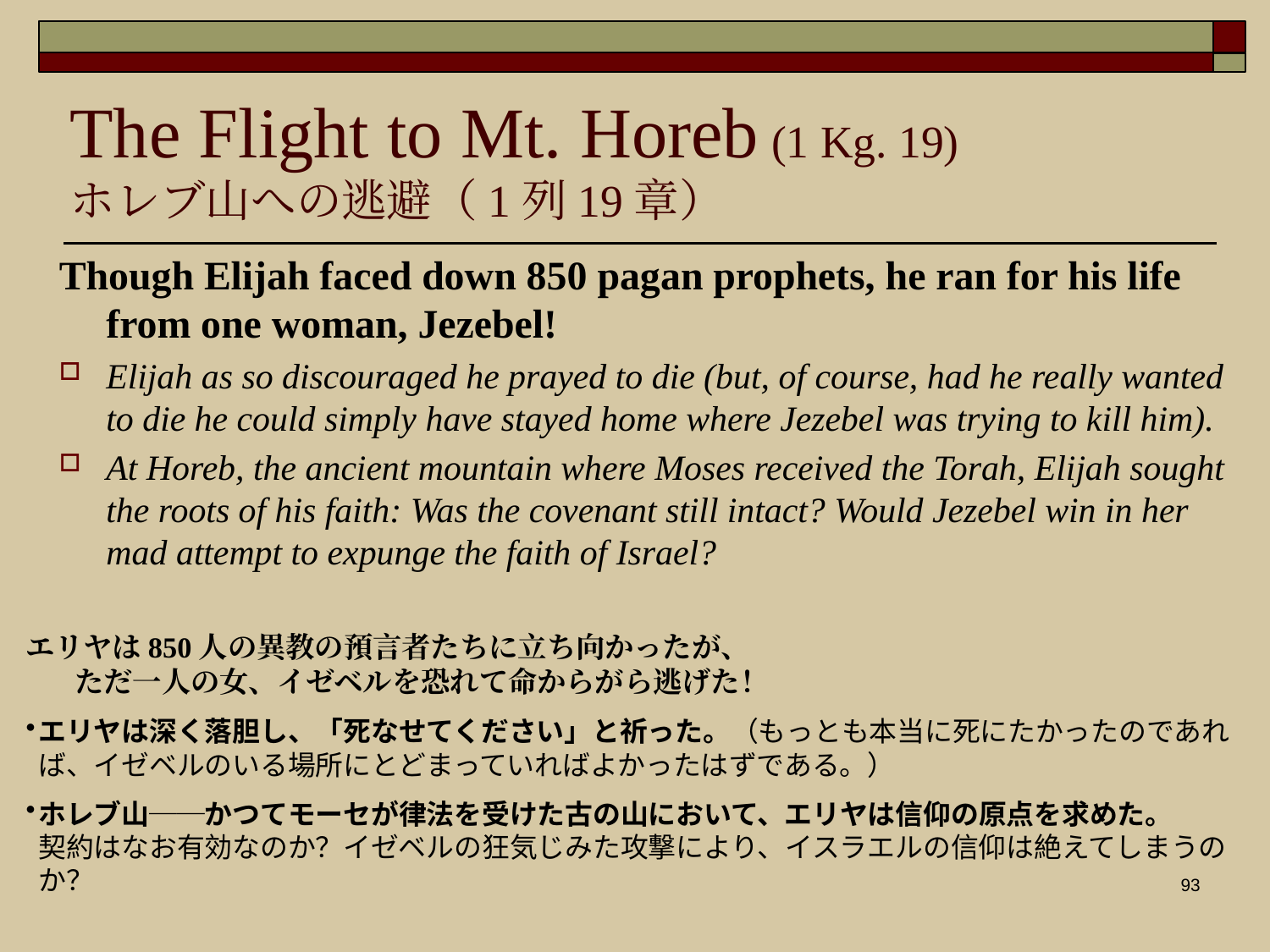

The Flight to Mt. Horeb (1 Kg. 19)
ホレブ山への逃避（1列19章）
Though Elijah faced down 850 pagan prophets, he ran for his life from one woman, Jezebel!
Elijah as so discouraged he prayed to die (but, of course, had he really wanted to die he could simply have stayed home where Jezebel was trying to kill him).
At Horeb, the ancient mountain where Moses received the Torah, Elijah sought the roots of his faith: Was the covenant still intact? Would Jezebel win in her mad attempt to expunge the faith of Israel?
エリヤは850人の異教の預言者たちに立ち向かったが、　　　　　　　　　　　　　　　　　ただ一人の女、イゼベルを恐れて命からがら逃げた！
エリヤは深く落胆し、「死なせてください」と祈った。（もっとも本当に死にたかったのであれば、イゼベルのいる場所にとどまっていればよかったはずである。）
ホレブ山──かつてモーセが律法を受けた古の山において、エリヤは信仰の原点を求めた。
契約はなお有効なのか？イゼベルの狂気じみた攻撃により、イスラエルの信仰は絶えてしまうのか？
93